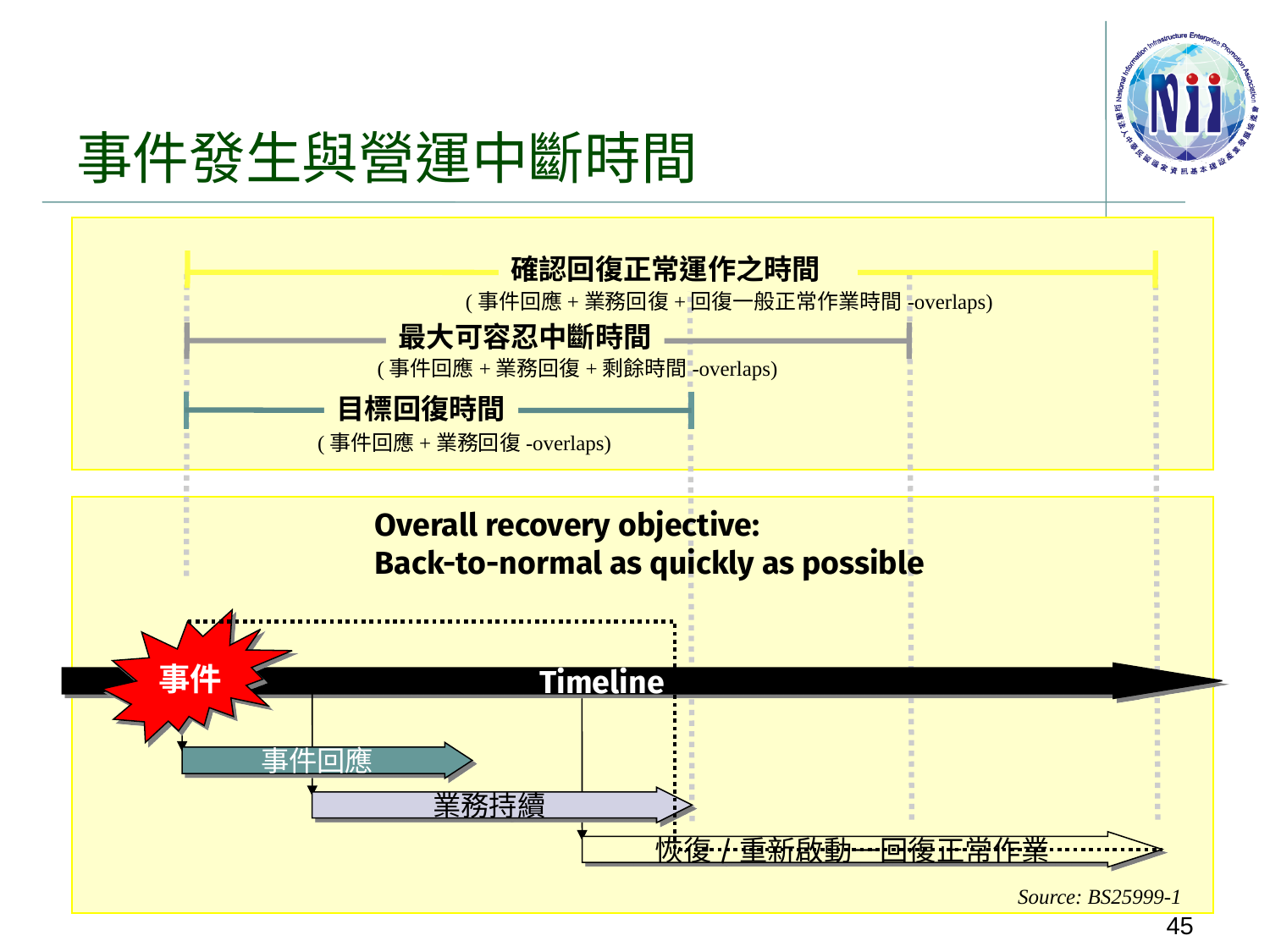

# 事件發生與營運中斷時間

確認回復正常運作之時間
(事件回應+業務回復+回復一般正常作業時間-overlaps)
最大可容忍中斷時間
(事件回應+業務回復+剩餘時間-overlaps)
目標回復時間
(事件回應+業務回復-overlaps)

Overall recovery objective:
Back-to-normal as quickly as possible
事件

Timeline

事件回應
業務持續
恢復/重新啟動－回復正常作業
Source: BS25999-1
45